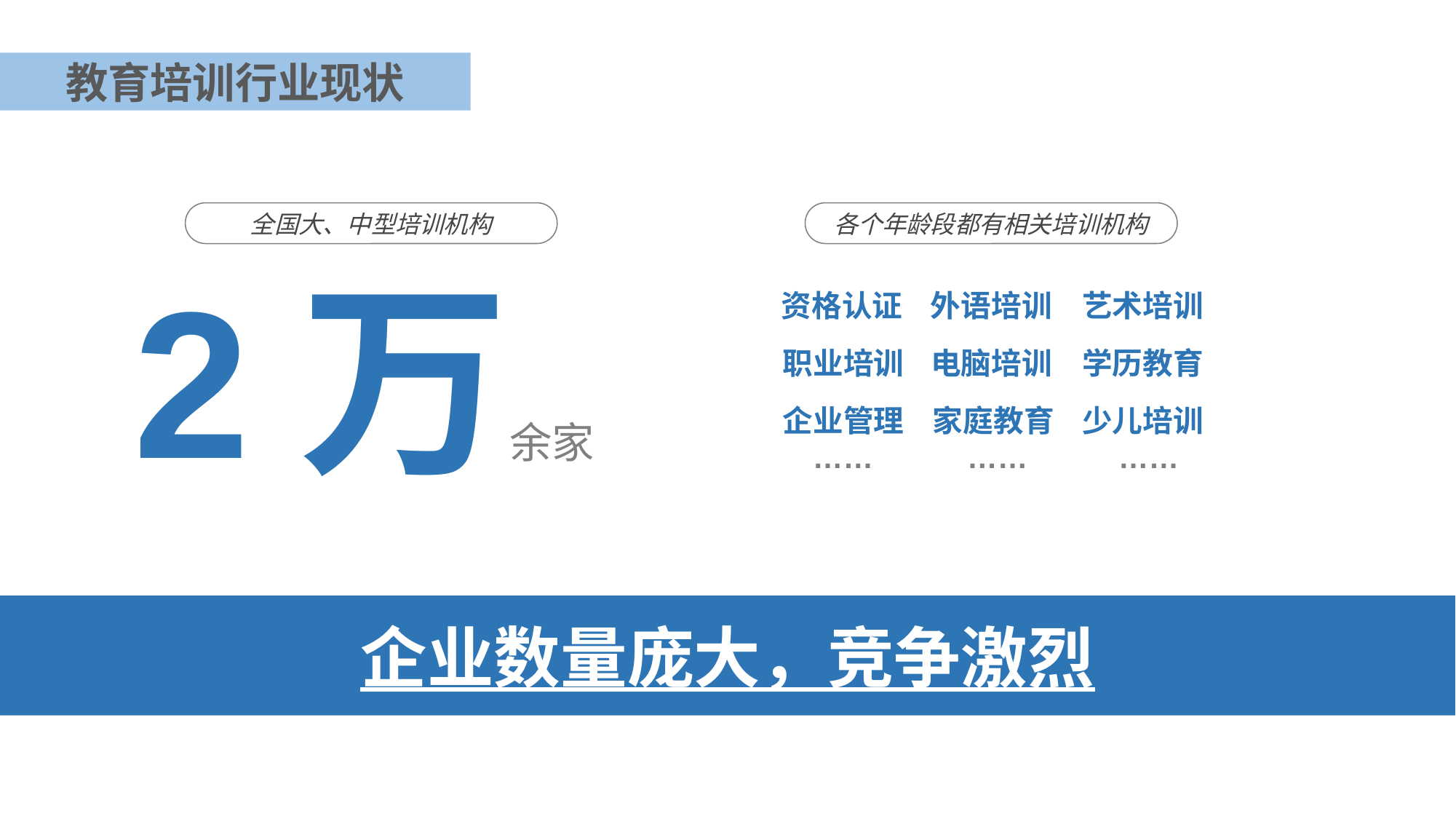

教育培训行业现状
全国大、中型培训机构
各个年龄段都有相关培训机构
2万余家
资格认证
外语培训
艺术培训
职业培训
电脑培训
学历教育
企业管理
家庭教育
少儿培训
……
……
……
企业数量庞大，竞争激烈